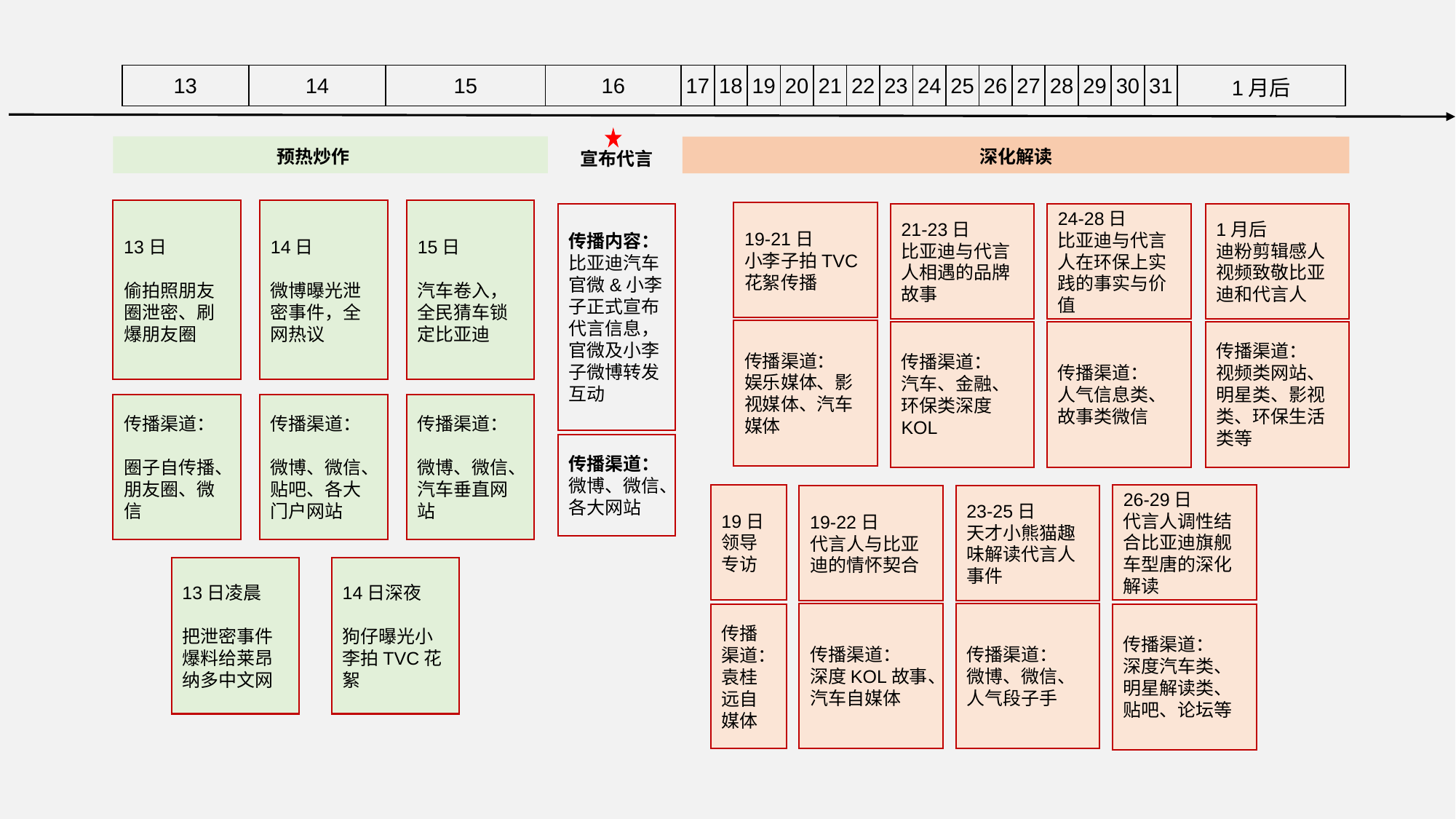

| 13 | 14 | 15 | 16 | 17 | 18 | 19 | 20 | 21 | 22 | 23 | 24 | 25 | 26 | 27 | 28 | 29 | 30 | 31 | 1月后 |
| --- | --- | --- | --- | --- | --- | --- | --- | --- | --- | --- | --- | --- | --- | --- | --- | --- | --- | --- | --- |

深化解读
预热炒作
宣布代言
13日

偷拍照朋友圈泄密、刷爆朋友圈
14日

微博曝光泄密事件，全网热议
15日

汽车卷入，全民猜车锁定比亚迪
19-21日
小李子拍TVC花絮传播
21-23日
比亚迪与代言人相遇的品牌故事
传播内容：比亚迪汽车官微&小李子正式宣布代言信息，官微及小李子微博转发互动
24-28日
比亚迪与代言人在环保上实践的事实与价值
1月后
迪粉剪辑感人视频致敬比亚迪和代言人
传播渠道：
娱乐媒体、影视媒体、汽车媒体
传播渠道：
汽车、金融、环保类深度KOL
传播渠道：
人气信息类、故事类微信
传播渠道：
视频类网站、明星类、影视类、环保生活类等
传播渠道：

圈子自传播、朋友圈、微信
传播渠道：

微博、微信、贴吧、各大门户网站
传播渠道：

微博、微信、汽车垂直网站
传播渠道：
微博、微信、各大网站
19日
领导专访
26-29日
代言人调性结合比亚迪旗舰车型唐的深化解读
19-22日
代言人与比亚迪的情怀契合
23-25日
天才小熊猫趣味解读代言人事件
13日凌晨

把泄密事件爆料给莱昂纳多中文网
14日深夜

狗仔曝光小李拍TVC花絮
传播渠道：
深度KOL故事、汽车自媒体
传播渠道：
微博、微信、人气段子手
传播渠道：
袁桂远自媒体
传播渠道：
深度汽车类、明星解读类、贴吧、论坛等